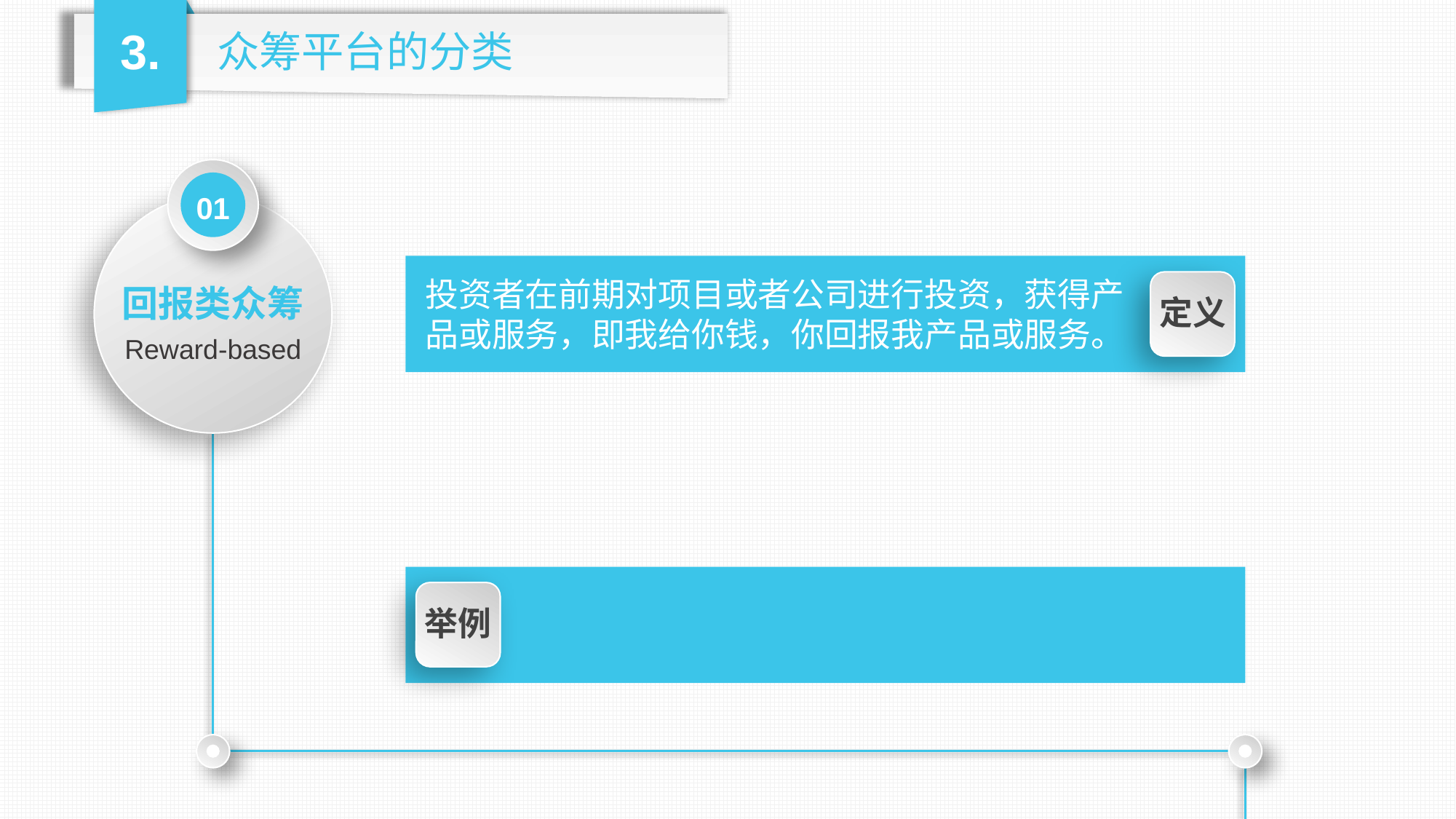

3.
众筹平台的分类

01

投资者在前期对项目或者公司进行投资，获得产品或服务，即我给你钱，你回报我产品或服务。

定义
回报类众筹

Reward-based

举例